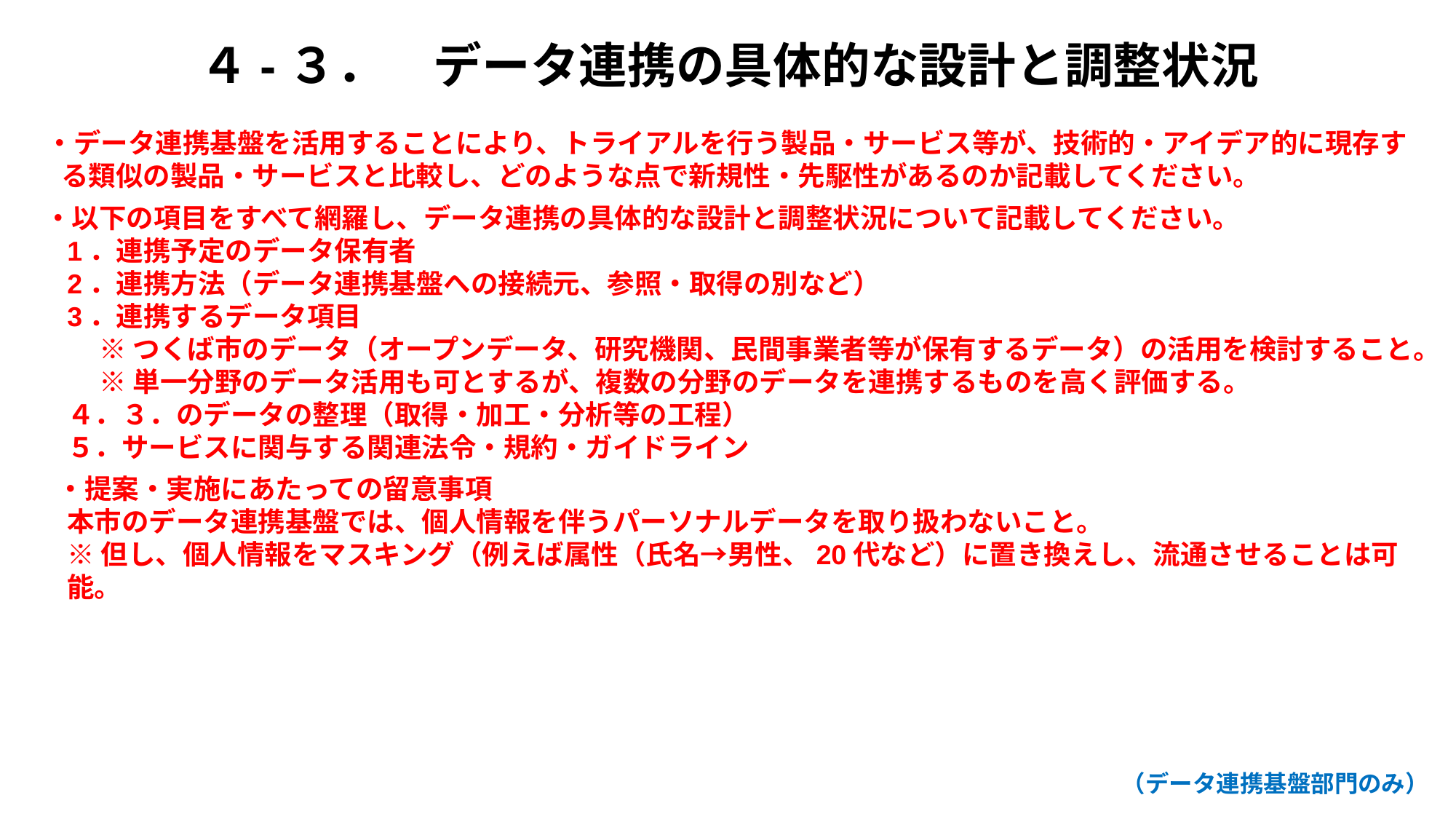

４-３．　データ連携の具体的な設計と調整状況
・データ連携基盤を活用することにより、トライアルを行う製品・サービス等が、技術的・アイデア的に現存する類似の製品・サービスと比較し、どのような点で新規性・先駆性があるのか記載してください。
・以下の項目をすべて網羅し、データ連携の具体的な設計と調整状況について記載してください。
1．連携予定のデータ保有者
2．連携方法（データ連携基盤への接続元、参照・取得の別など）
3．連携するデータ項目
※つくば市のデータ（オープンデータ、研究機関、民間事業者等が保有するデータ）の活用を検討すること。
※単一分野のデータ活用も可とするが、複数の分野のデータを連携するものを高く評価する。
４．３．のデータの整理（取得・加工・分析等の工程）
５．サービスに関与する関連法令・規約・ガイドライン
 ・提案・実施にあたっての留意事項
本市のデータ連携基盤では、個人情報を伴うパーソナルデータを取り扱わないこと。
※但し、個人情報をマスキング（例えば属性（氏名→男性、20代など）に置き換えし、流通させることは可能。
（データ連携基盤部門のみ）